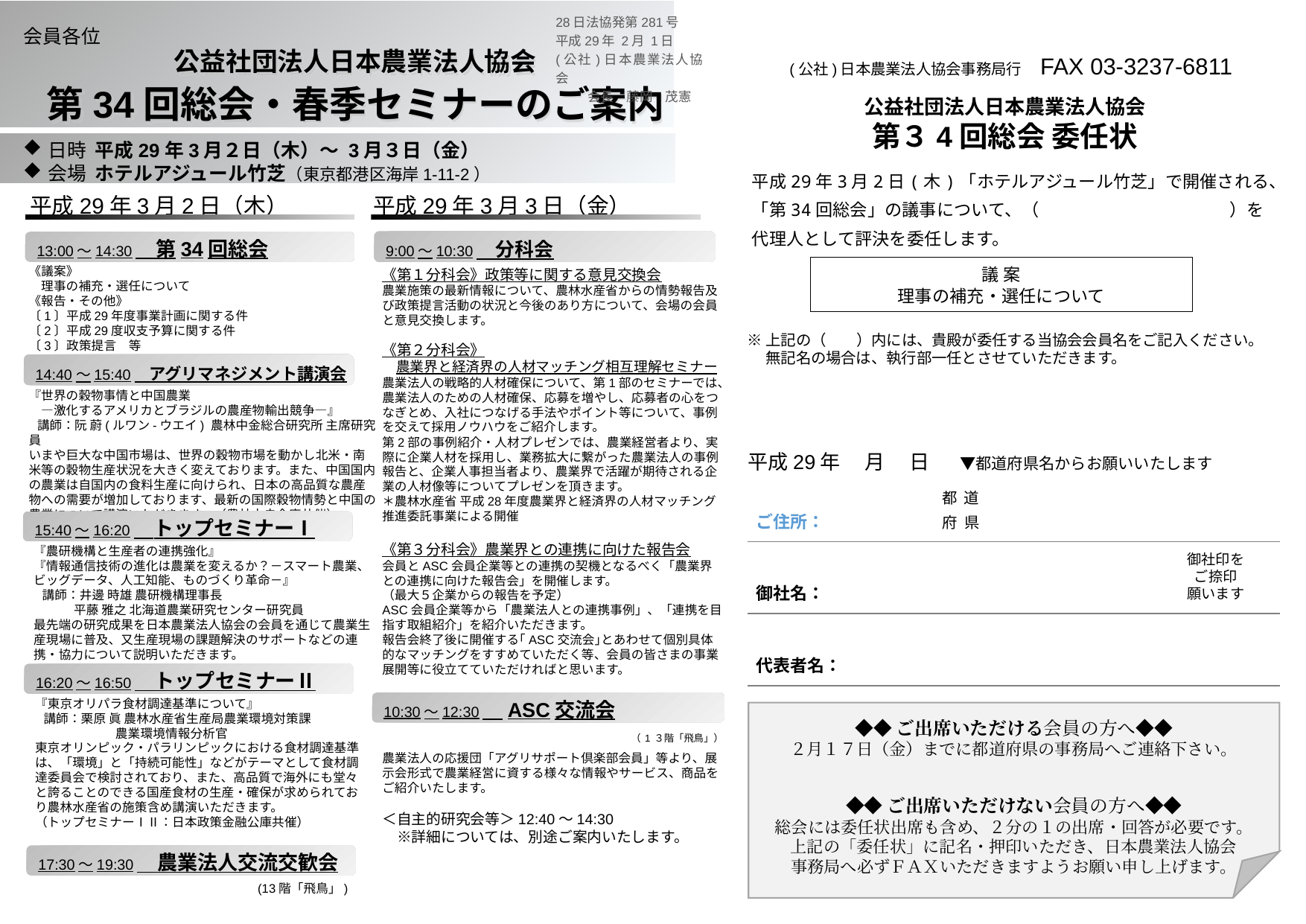

28日法協発第281号
平成29年 2月 1日
(公社)日本農業法人協会
　　  会長　藤岡　茂憲
会員各位
(公社)日本農業法人協会事務局行　FAX 03-3237-6811
公益社団法人日本農業法人協会

第34回総会・春季セミナーのご案内
公益社団法人日本農業法人協会
第３4回総会 委任状

　　平成29年3月2日(木)「ホテルアジュール竹芝」で開催される、
　　「第34回総会」の議事について、（　　　　　　　　　　　）を
　　代理人として評決を委任します。

　　※ 上記の（　　）内には、貴殿が委任する当協会会員名をご記入ください。
　 　　無記名の場合は、執行部一任とさせていただきます。
日時  平成29年3月２日（木）～ 3月３日（金）
会場  ホテルアジュール竹芝（東京都港区海岸1-11-2）

   平成29年3月2日（木）
平成29年3月3日（金）

9:00～10:30　分科会
13:00～14:30　第34回総会
議 案
理事の補充・選任について
《議案》
　理事の補充・選任について
《報告・その他》
〔1〕平成29年度事業計画に関する件
〔2〕平成29度収支予算に関する件
〔3〕政策提言　等

『世界の穀物事情と中国農業
　―激化するアメリカとブラジルの農産物輸出競争―』
  講師：阮 蔚(ルワン-ウエイ) 農林中金総合研究所 主席研究員
いまや巨大な中国市場は、世界の穀物市場を動かし北米・南米等の穀物生産状況を大きく変えております。また、中国国内の農業は自国内の食料生産に向けられ、日本の高品質な農産物への需要が増加しております、最新の国際穀物情勢と中国の農業について講演いただきます。（農林中央金庫共催）

《第１分科会》政策等に関する意見交換会
農業施策の最新情報について、農林水産省からの情勢報告及び政策提言活動の状況と今後のあり方について、会場の会員と意見交換します。

《第２分科会》
　農業界と経済界の人材マッチング相互理解セミナー
農業法人の戦略的人材確保について、第1部のセミナーでは、農業法人のための人材確保、応募を増やし、応募者の心をつなぎとめ、入社につなげる手法やポイント等について、事例を交えて採用ノウハウをご紹介します。
第2部の事例紹介・人材プレゼンでは、農業経営者より、実際に企業人材を採用し、業務拡大に繋がった農業法人の事例報告と、企業人事担当者より、農業界で活躍が期待される企業の人材像等についてプレゼンを頂きます。
＊農林水産省 平成28年度農業界と経済界の人材マッチング推進委託事業による開催

《第３分科会》農業界との連携に向けた報告会
会員とASC会員企業等との連携の契機となるべく「農業界との連携に向けた報告会」を開催します。
（最大５企業からの報告を予定）
ASC会員企業等から「農業法人との連携事例」、「連携を目指す取組紹介」を紹介いただきます。
報告会終了後に開催する｢ASC交流会｣とあわせて個別具体的なマッチングをすすめていただく等、会員の皆さまの事業展開等に役立てていただければと思います。

 　　　　　　　　　　　　　（1３階「飛鳥」）
農業法人の応援団「アグリサポート倶楽部会員」等より、展示会形式で農業経営に資する様々な情報やサービス、商品をご紹介いたします。

＜自主的研究会等＞12:40～14:30
　※詳細については、別途ご案内いたします。
14:40～15:40　アグリマネジメント講演会
  平成29年　 月　 日　  ▼都道府県名からお願いいたします

| ご住所： |  |
| --- | --- |
| 御社名： |  |
| 代表者名： |  |
都  道
府  県
15:40～16:20　トップセミナーⅠ
『農研機構と生産者の連携強化』
『情報通信技術の進化は農業を変えるか？－スマート農業、ビッグデータ、人工知能、ものづくり革命－』
  講師：井邊 時雄 農研機構理事長
　　　 平藤 雅之 北海道農業研究センター研究員
最先端の研究成果を日本農業法人協会の会員を通じて農業生産現場に普及、又生産現場の課題解決のサポートなどの連携・協力について説明いただきます。
御社印を
ご捺印
願います
16:20～16:50　トップセミナーⅡ
『東京オリパラ食材調達基準について』
  講師：栗原 眞 農林水産省生産局農業環境対策課
　　　　　　  農業環境情報分析官
東京オリンピック・パラリンピックにおける食材調達基準は、「環境」と「持続可能性」などがテーマとして食材調達委員会で検討されており、また、高品質で海外にも堂々と誇ることのできる国産食材の生産・確保が求められており農林水産省の施策含め講演いただきます。
（トップセミナーⅠⅡ：日本政策金融公庫共催）

◆◆ご出席いただける会員の方へ◆◆
２月１７日（金）までに都道府県の事務局へご連絡下さい。

◆◆ご出席いただけない会員の方へ◆◆
総会には委任状出席も含め、２分の１の出席・回答が必要です。
上記の「委任状」に記名・押印いただき、日本農業法人協会
事務局へ必ずＦＡＸいただきますようお願い申し上げます。
10:30～12:30　ASC交流会

17:30～19:30　農業法人交流交歓会
(13階「飛鳥」)